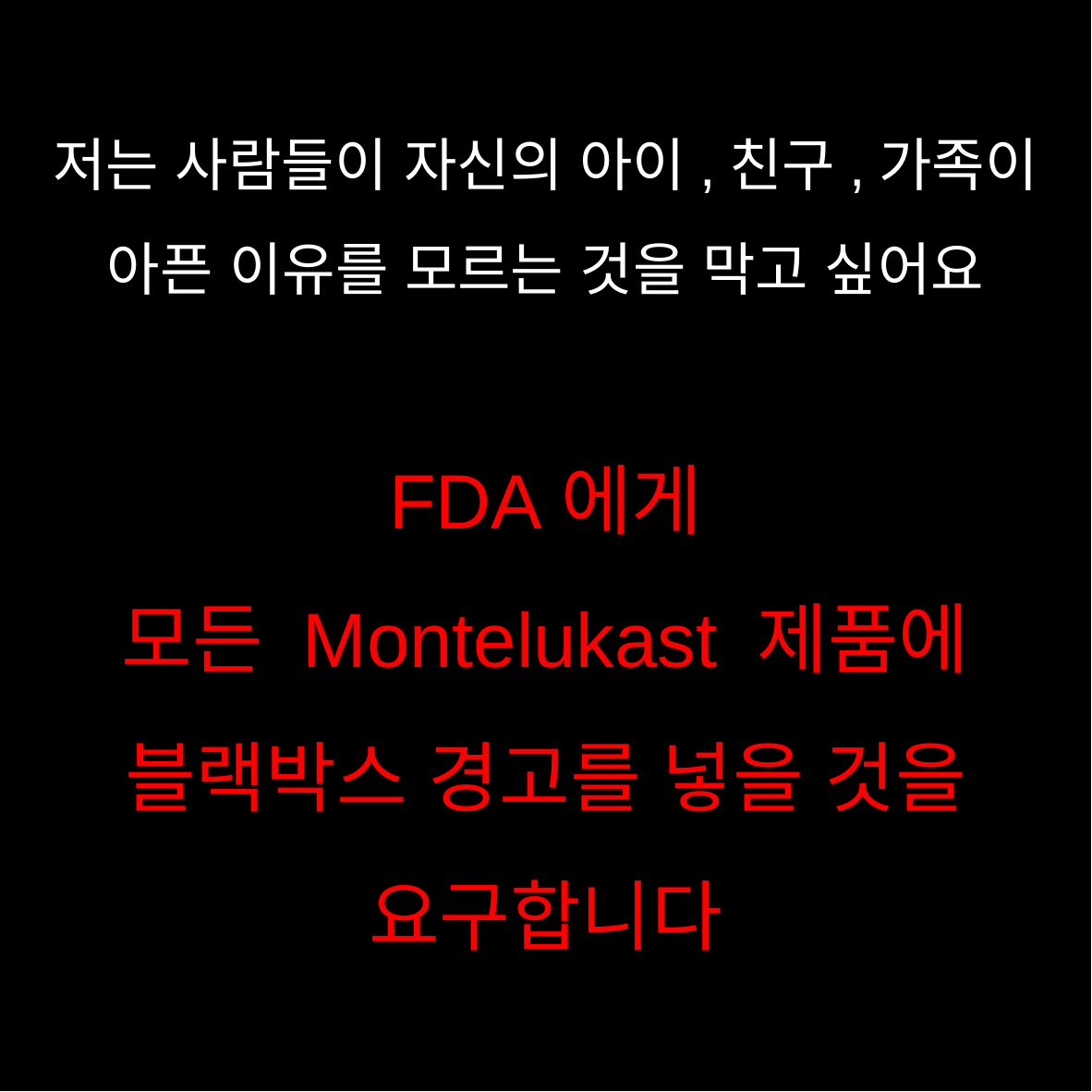

저는 사람들이 자신의 아이,친구,가족이 아픈 이유를 모르는 것을 막고 싶어요

FDA에게
모든 Montelukast 제품에
블랙박스 경고를 넣을 것을
요구합니다